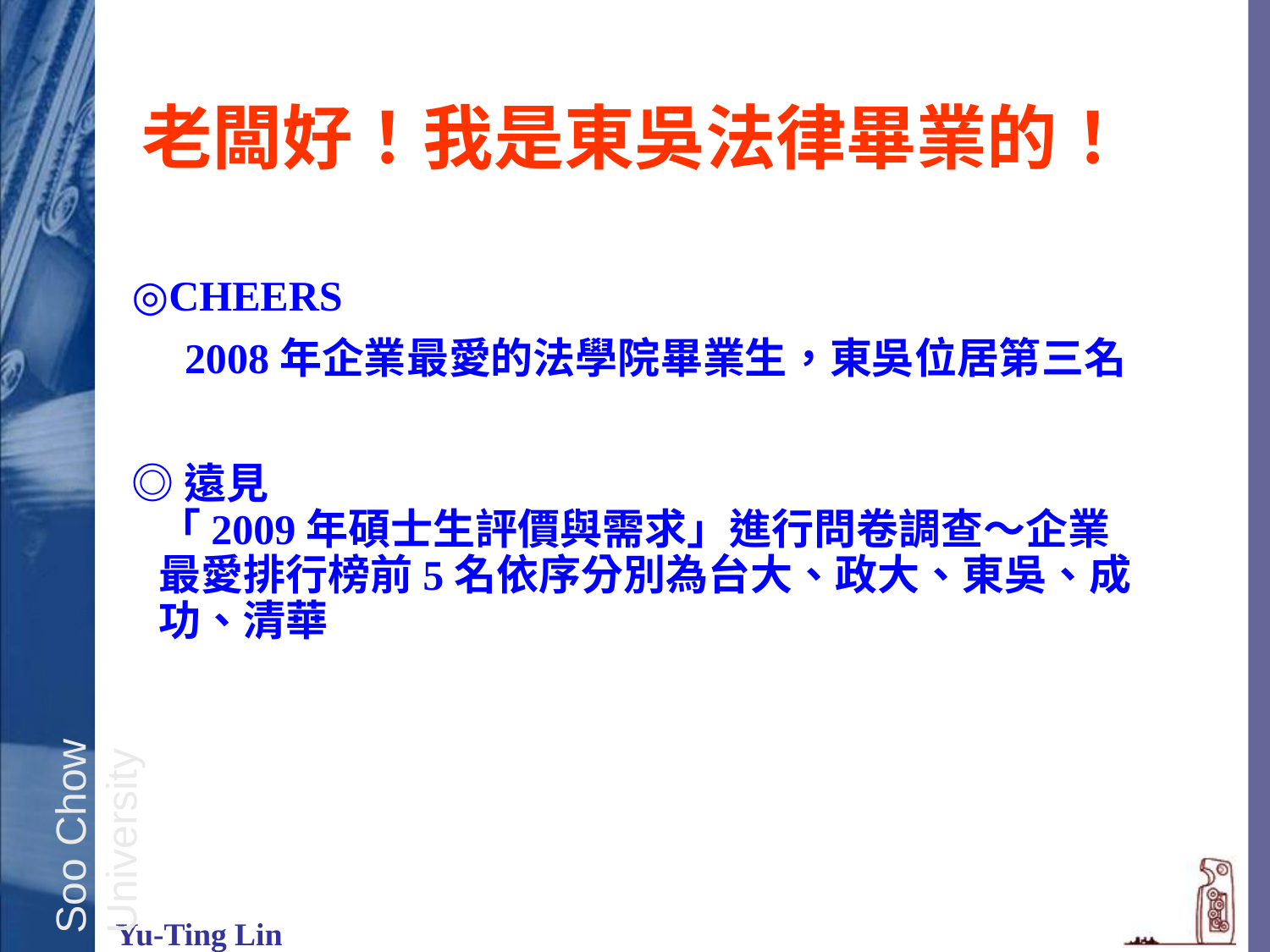

老闆好！我是東吳法律畢業的！
◎CHEERS
     2008年企業最愛的法學院畢業生，東吳位居第三名

◎遠見
「2009年碩士生評價與需求」進行問卷調查～企業最愛排行榜前5名依序分別為台大、政大、東吳、成功、清華